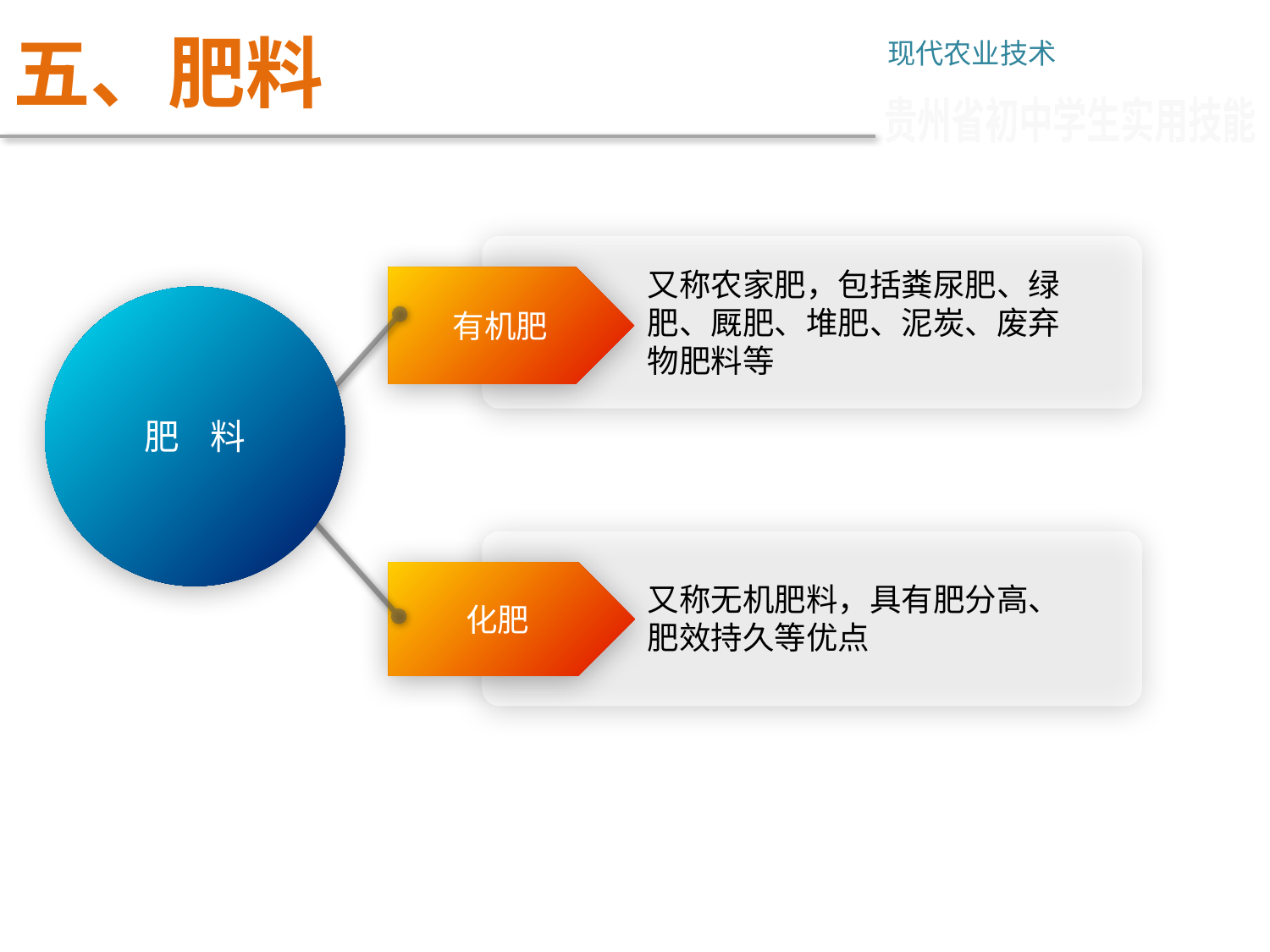

# 五、肥料
现代农业技术
贵州省初中学生实用技能

又称农家肥，包括粪尿肥、绿
肥、厩肥、堆肥、泥炭、废弃物肥料等

有机肥

化肥

肥    料

又称无机肥料，具有肥分高、肥效持久等优点